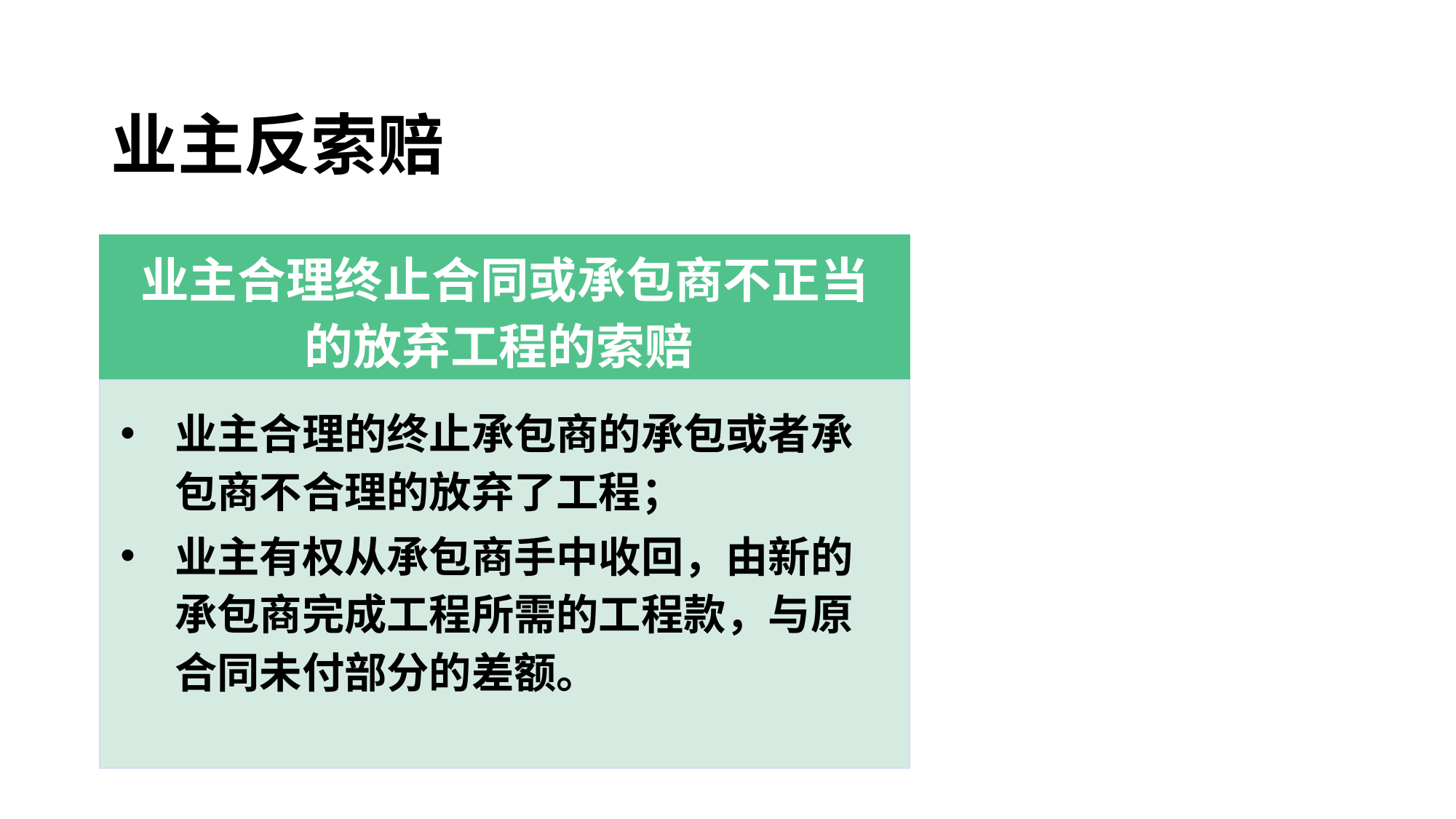

# 业主反索赔
业主合理终止合同或承包商不正当的放弃工程的索赔
业主合理的终止承包商的承包或者承包商不合理的放弃了工程；
业主有权从承包商手中收回，由新的承包商完成工程所需的工程款，与原合同未付部分的差额。